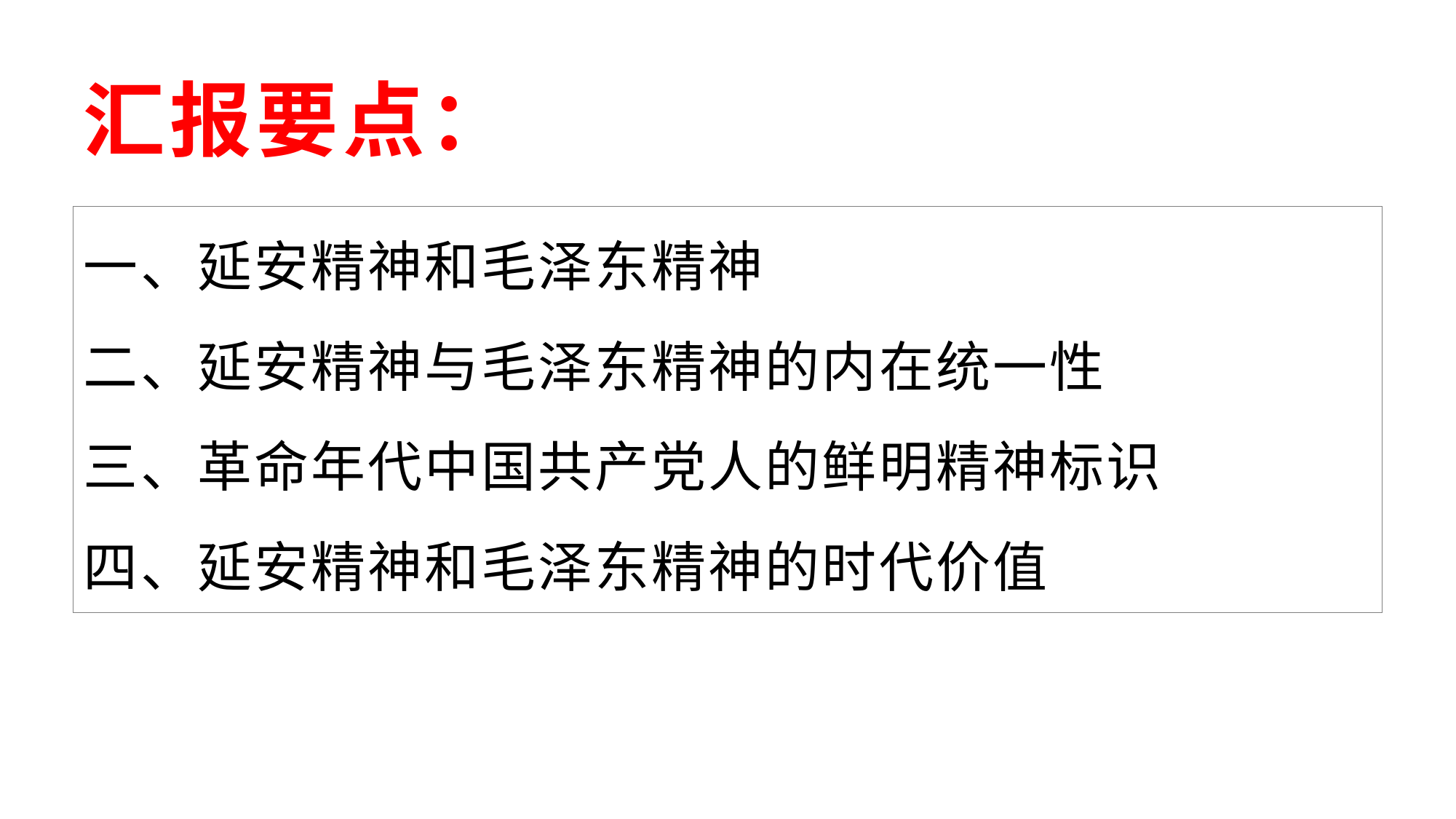

# 汇报要点：
一、延安精神和毛泽东精神
二、延安精神与毛泽东精神的内在统一性
三、革命年代中国共产党人的鲜明精神标识
四、延安精神和毛泽东精神的时代价值